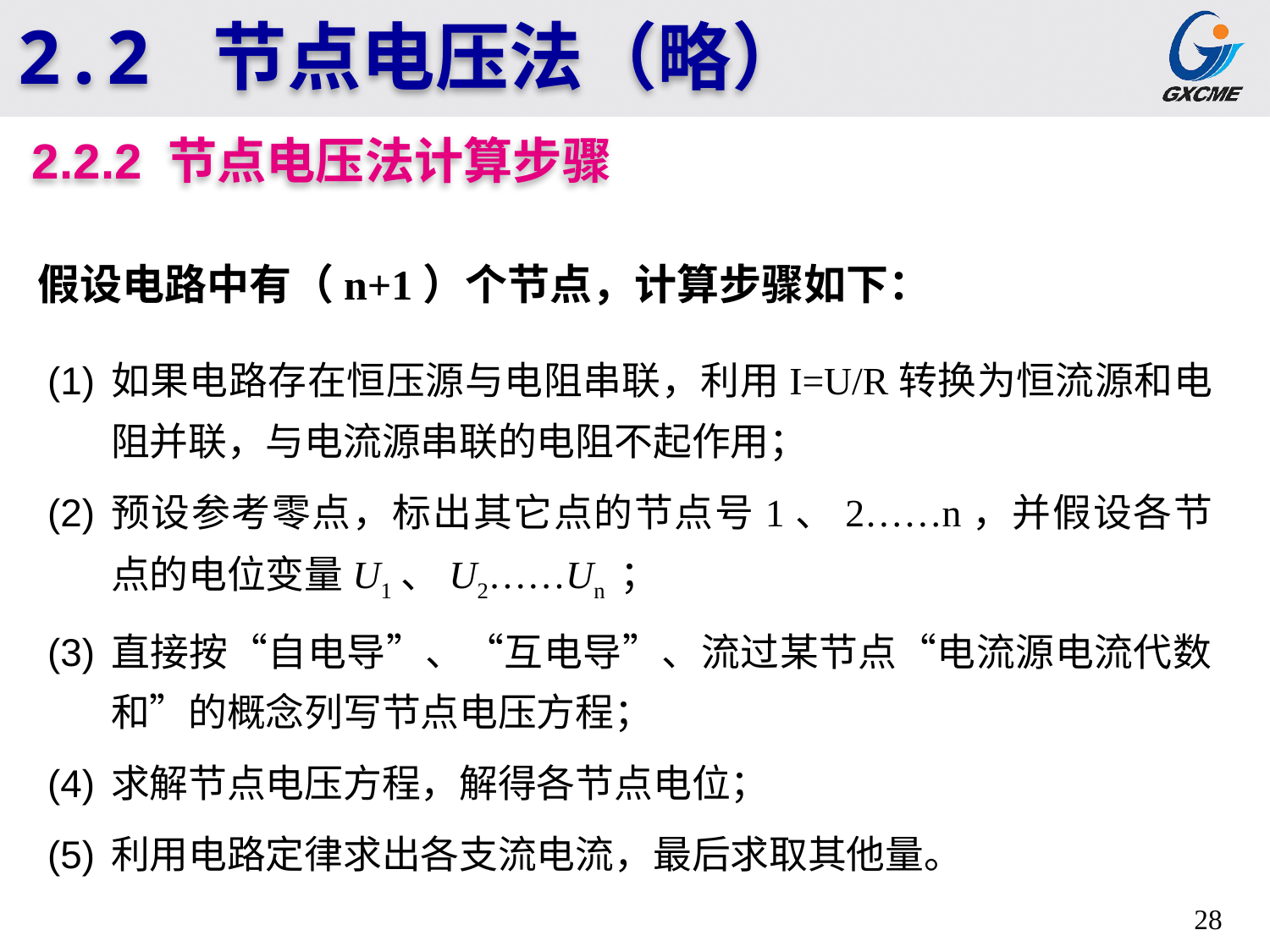

2.2 节点电压法（略）
2.2.2 节点电压法计算步骤
假设电路中有（n+1）个节点，计算步骤如下：
如果电路存在恒压源与电阻串联，利用I=U/R转换为恒流源和电阻并联，与电流源串联的电阻不起作用；
预设参考零点，标出其它点的节点号1、2……n，并假设各节点的电位变量U1、U2……Un ；
直接按“自电导”、“互电导”、流过某节点“电流源电流代数和”的概念列写节点电压方程；
求解节点电压方程，解得各节点电位；
利用电路定律求出各支流电流，最后求取其他量。
28